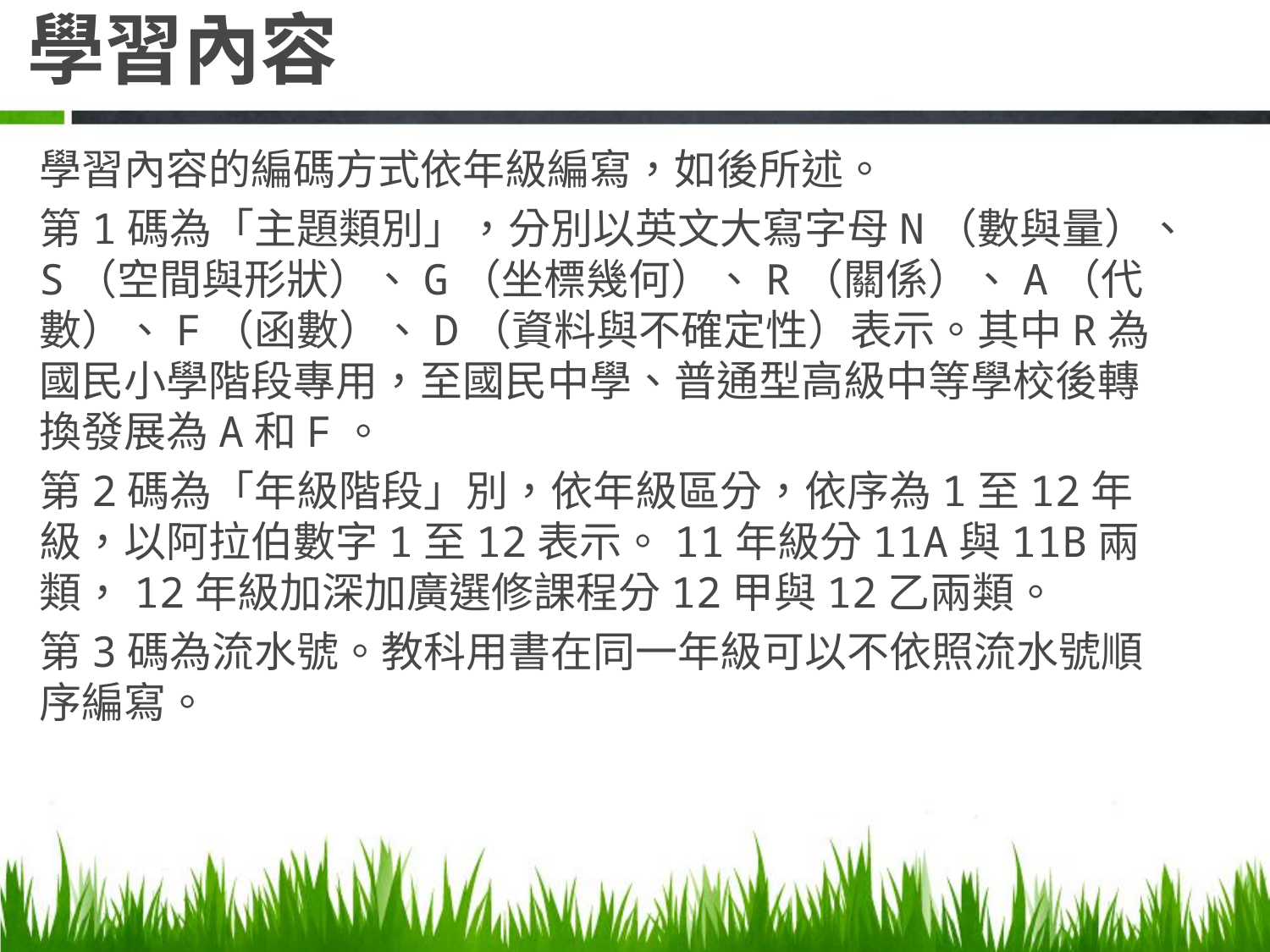

# 學習內容
學習內容的編碼方式依年級編寫，如後所述。
第1碼為「主題類別」，分別以英文大寫字母N（數與量）、S（空間與形狀）、G（坐標幾何）、R（關係）、A（代數）、F（函數）、D（資料與不確定性）表示。其中R為國民小學階段專用，至國民中學、普通型高級中等學校後轉換發展為A和F。
第2碼為「年級階段」別，依年級區分，依序為1至12年級，以阿拉伯數字1至12表示。11年級分11A與11B兩類，12年級加深加廣選修課程分12甲與12乙兩類。
第3碼為流水號。教科用書在同一年級可以不依照流水號順序編寫。